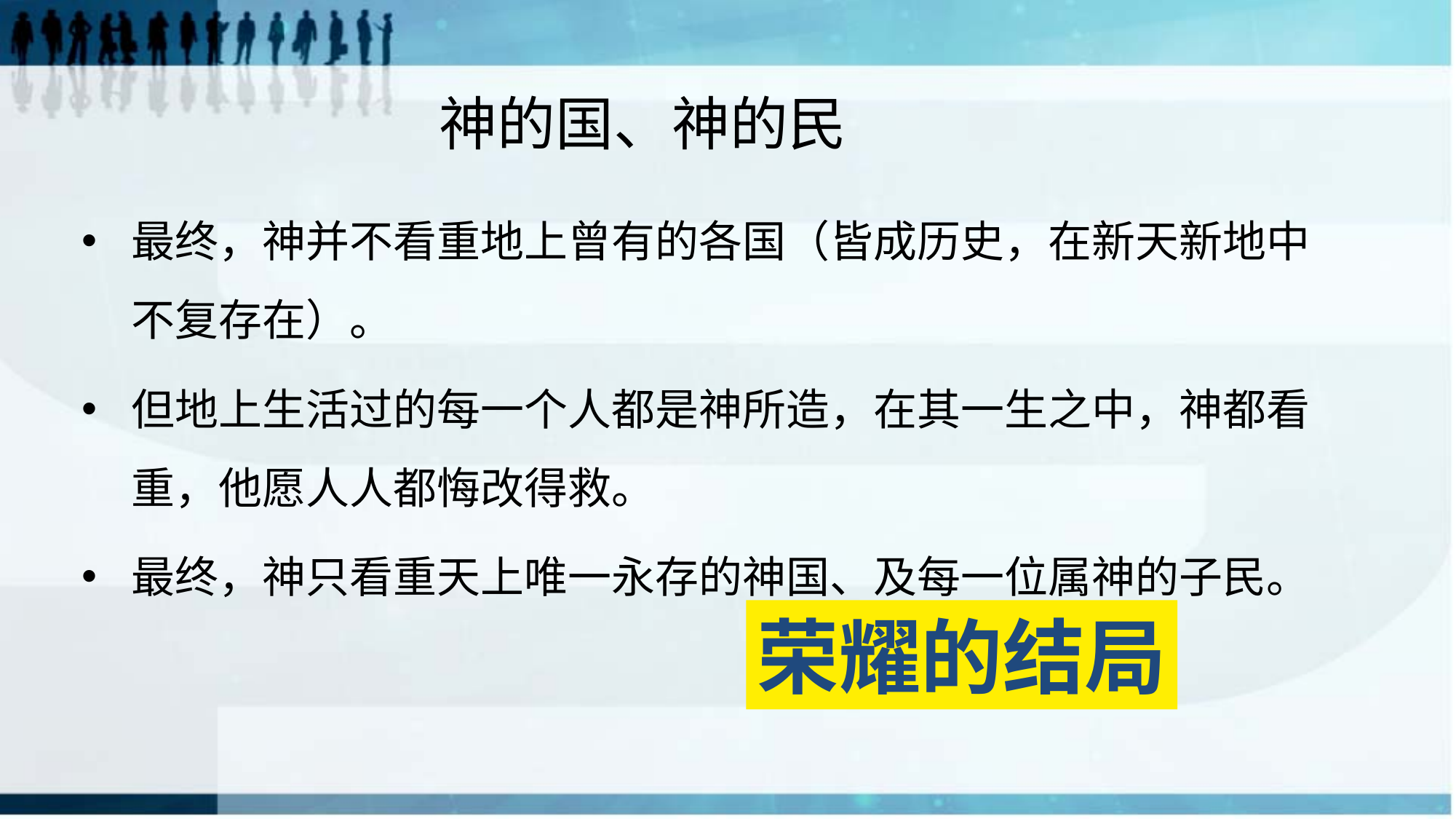

# 神的国、神的民
最终，神并不看重地上曾有的各国（皆成历史，在新天新地中不复存在）。
但地上生活过的每一个人都是神所造，在其一生之中，神都看重，他愿人人都悔改得救。
最终，神只看重天上唯一永存的神国、及每一位属神的子民。
荣耀的结局